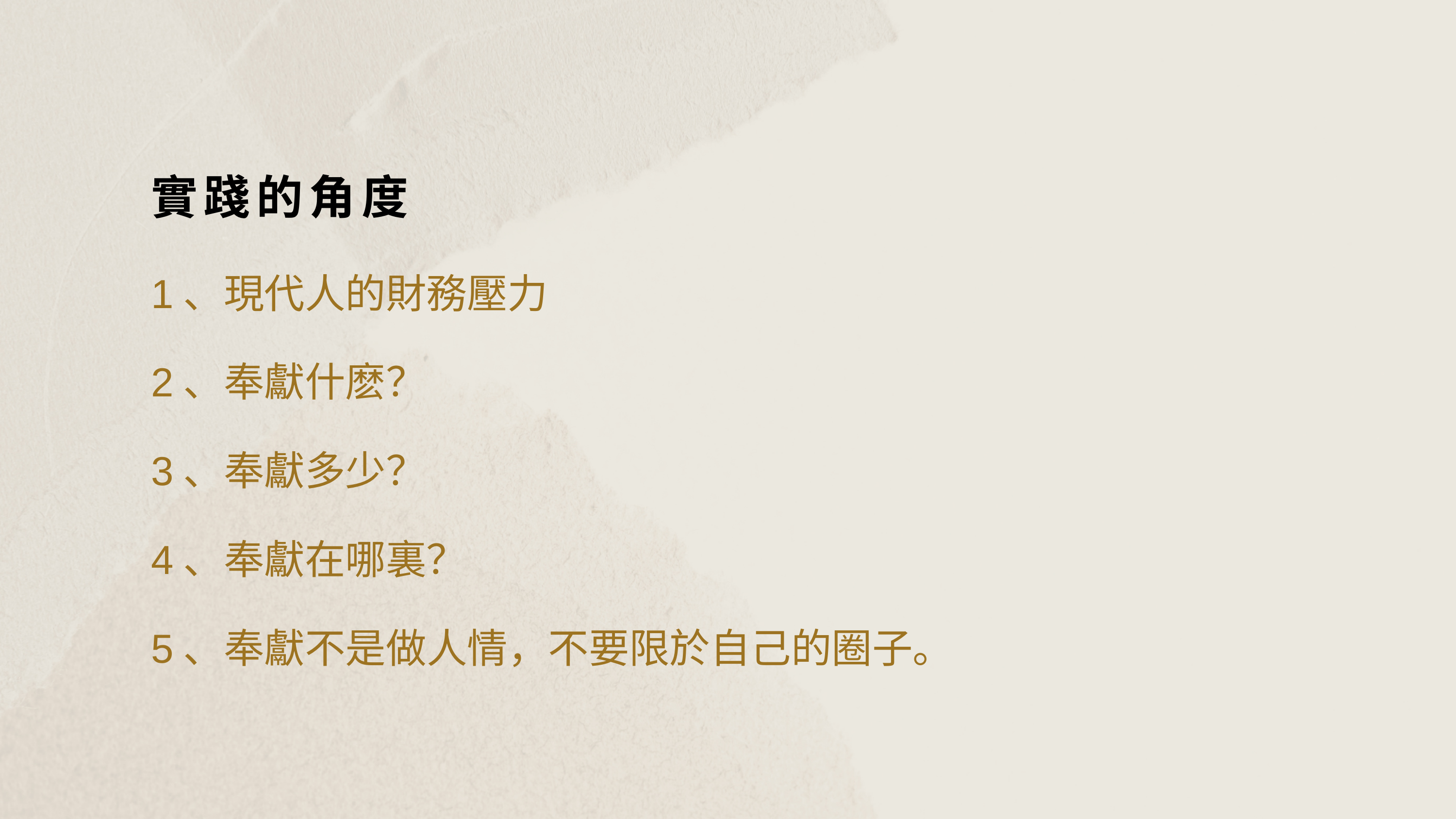

實踐的角度
1、現代人的財務壓力
2、奉獻什麽？
3、奉獻多少？
4、奉獻在哪裏？
5、奉獻不是做人情，不要限於自己的圈子。